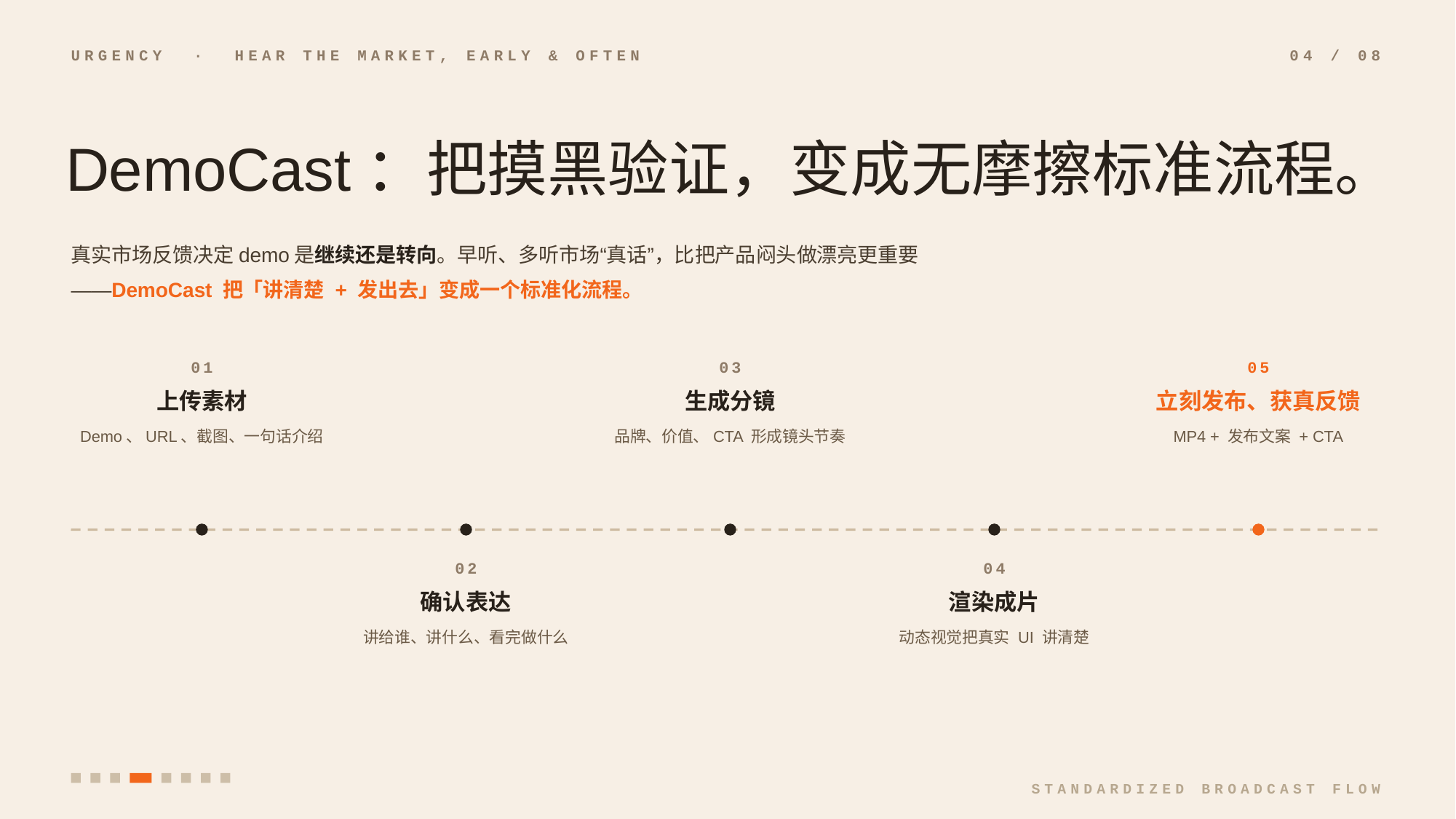

URGENCY  ·  HEAR THE MARKET, EARLY & OFTEN
04 / 08
DemoCast：把摸黑验证，变成无摩擦标准流程。
真实市场反馈决定demo是继续还是转向。早听、多听市场“真话”，比把产品闷头做漂亮更重要
——DemoCast 把「讲清楚 + 发出去」变成一个标准化流程。
01
03
05
上传素材
生成分镜
立刻发布、获真反馈
Demo、URL、截图、一句话介绍
品牌、价值、CTA 形成镜头节奏
MP4 + 发布文案 + CTA

02
04
确认表达
渲染成片
讲给谁、讲什么、看完做什么
动态视觉把真实 UI 讲清楚

STANDARDIZED BROADCAST FLOW